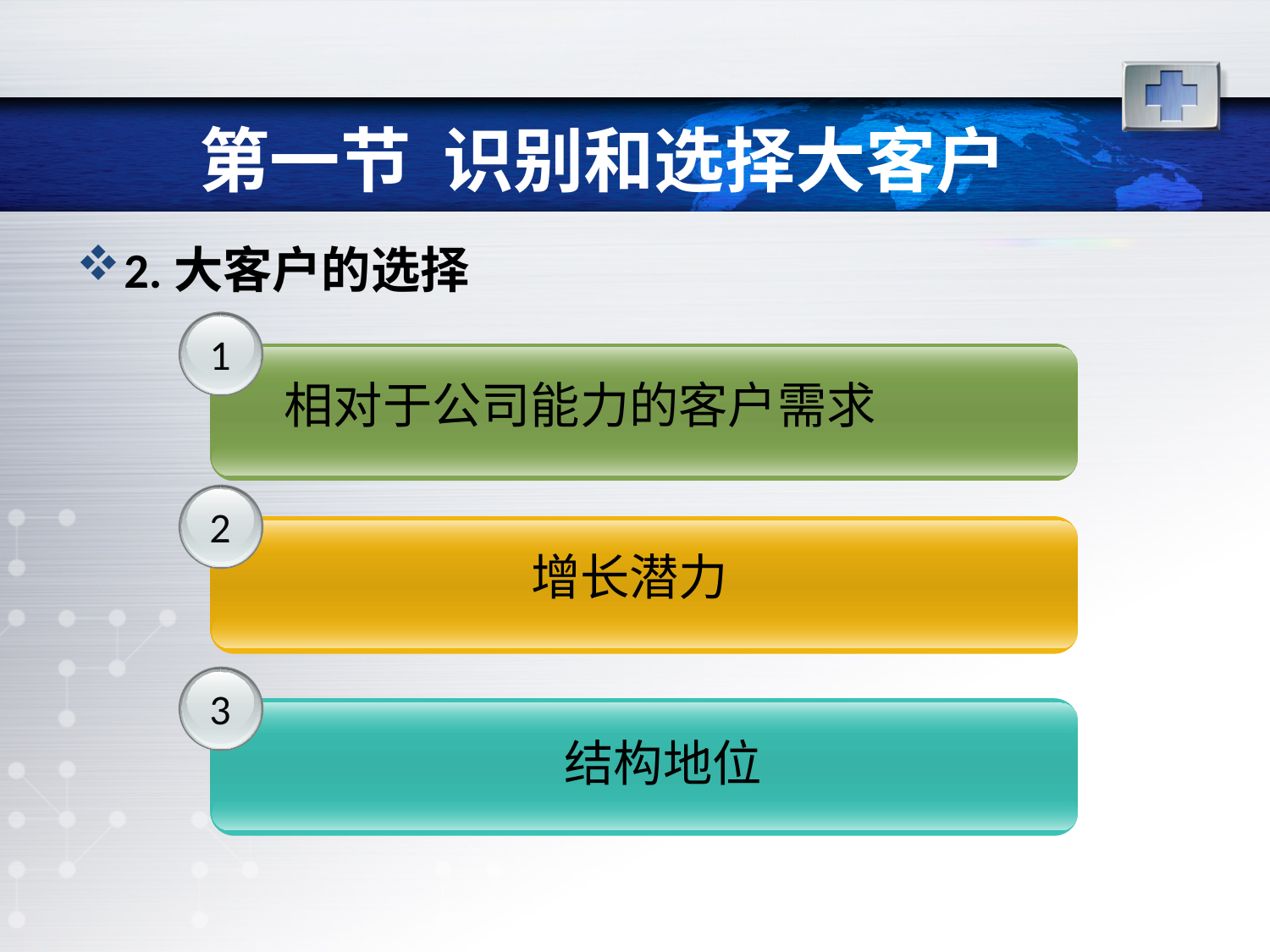

# 第一节  识别和选择大客户
2.大客户的选择

1

相对于公司能力的客户需求

2

增长潜力

3

结构地位